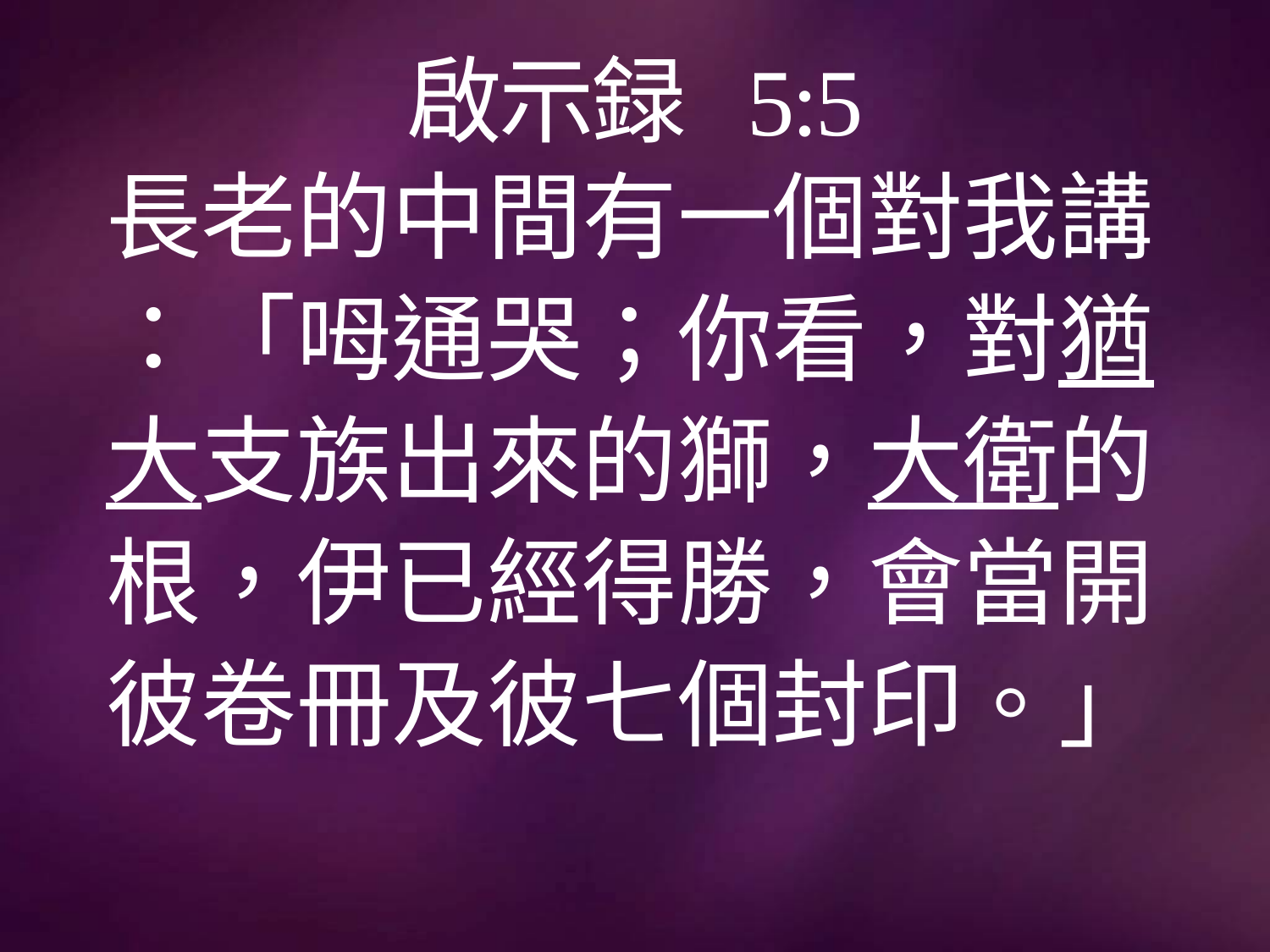

# 啟示録  5:5
長老的中間有一個對我講
：「呣通哭；你看，對猶
大支族出來的獅，大衛的
根，伊已經得勝，會當開
彼卷冊及彼七個封印。」